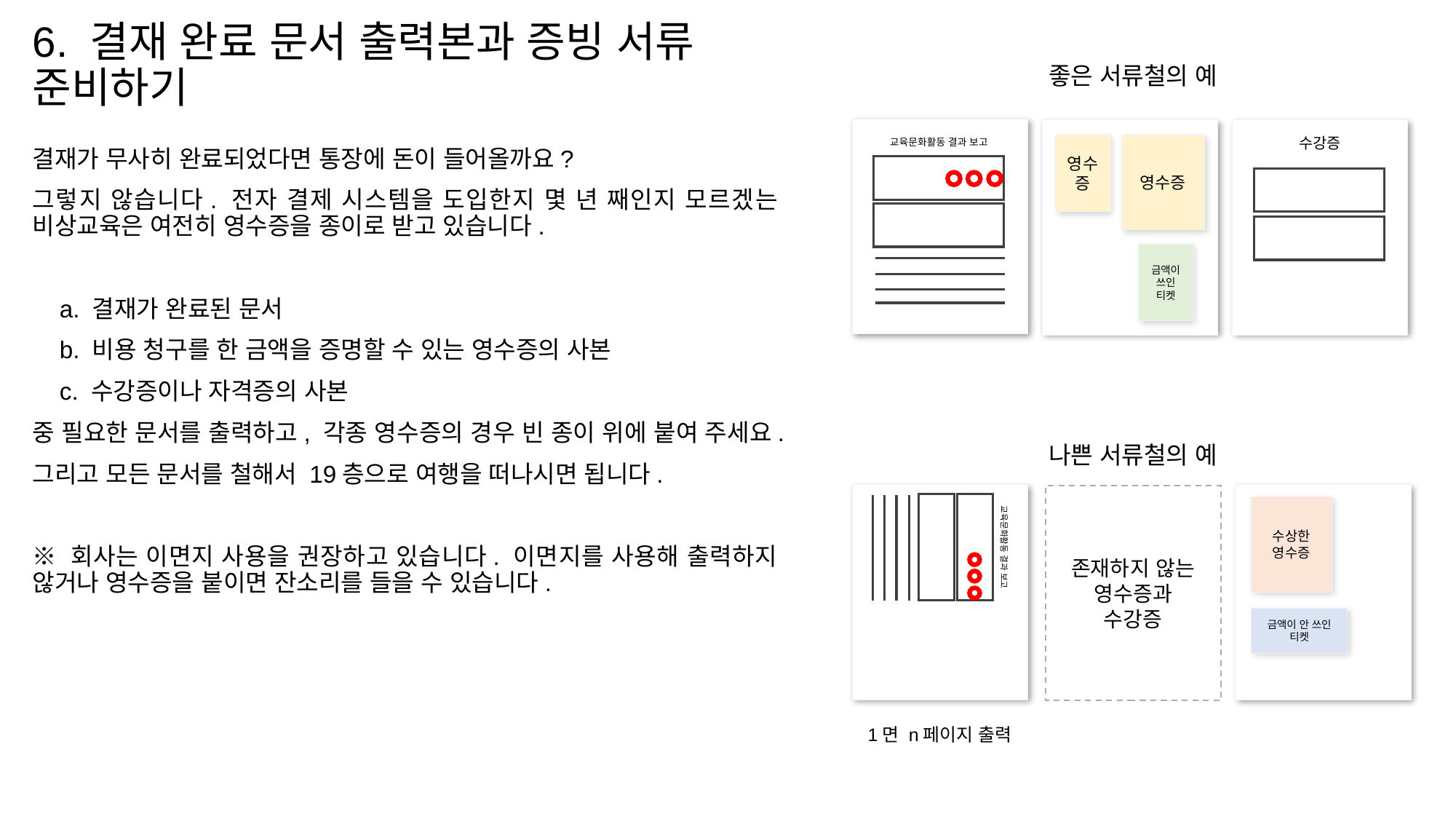

# 6. 결재 완료 문서 출력본과 증빙 서류 준비하기
좋은 서류철의 예

교육문화활동 결과 보고

영수증
영수증
금액이 쓰인 티켓

수강증

결재가 무사히 완료되었다면 통장에 돈이 들어올까요?
그렇지 않습니다. 전자 결제 시스템을 도입한지 몇 년 째인지 모르겠는 비상교육은 여전히 영수증을 종이로 받고 있습니다.

    a. 결재가 완료된 문서
    b. 비용 청구를 한 금액을 증명할 수 있는 영수증의 사본
    c. 수강증이나 자격증의 사본
중 필요한 문서를 출력하고, 각종 영수증의 경우 빈 종이 위에 붙여 주세요.
그리고 모든 문서를 철해서 19층으로 여행을 떠나시면 됩니다.

※ 회사는 이면지 사용을 권장하고 있습니다. 이면지를 사용해 출력하지 않거나 영수증을 붙이면 잔소리를 들을 수 있습니다.
나쁜 서류철의 예

수상한 영수증
교육문화활동 결과 보고

존재하지 않는 영수증과
수강증
금액이 안 쓰인 티켓
1면 n페이지 출력